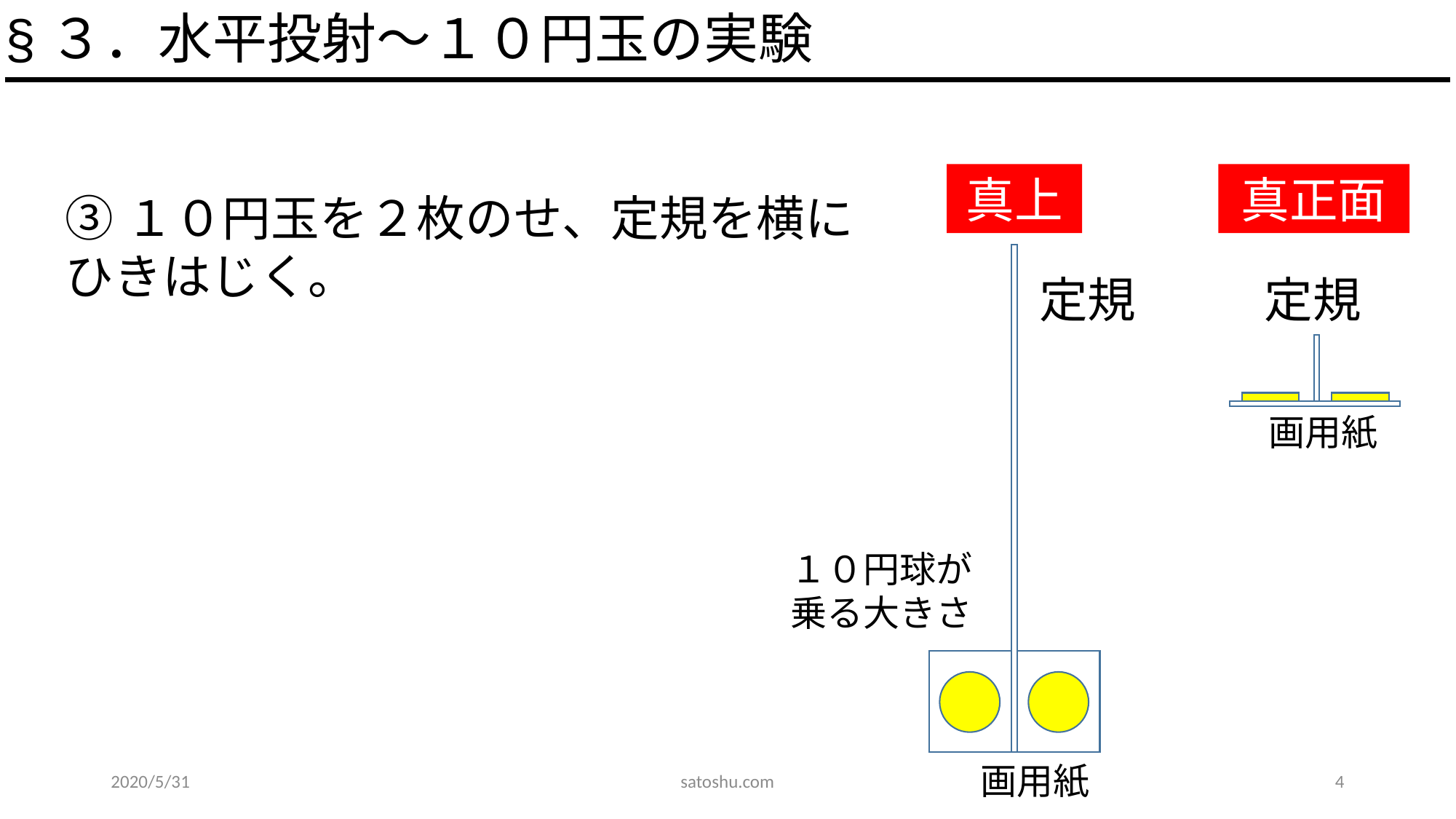

§３．水平投射～１０円玉の実験
真上
真正面
③１０円玉を２枚のせ、定規を横にひきはじく。

定規
定規

画用紙
１０円球が
乗る大きさ

画用紙
2020/5/31
satoshu.com
4